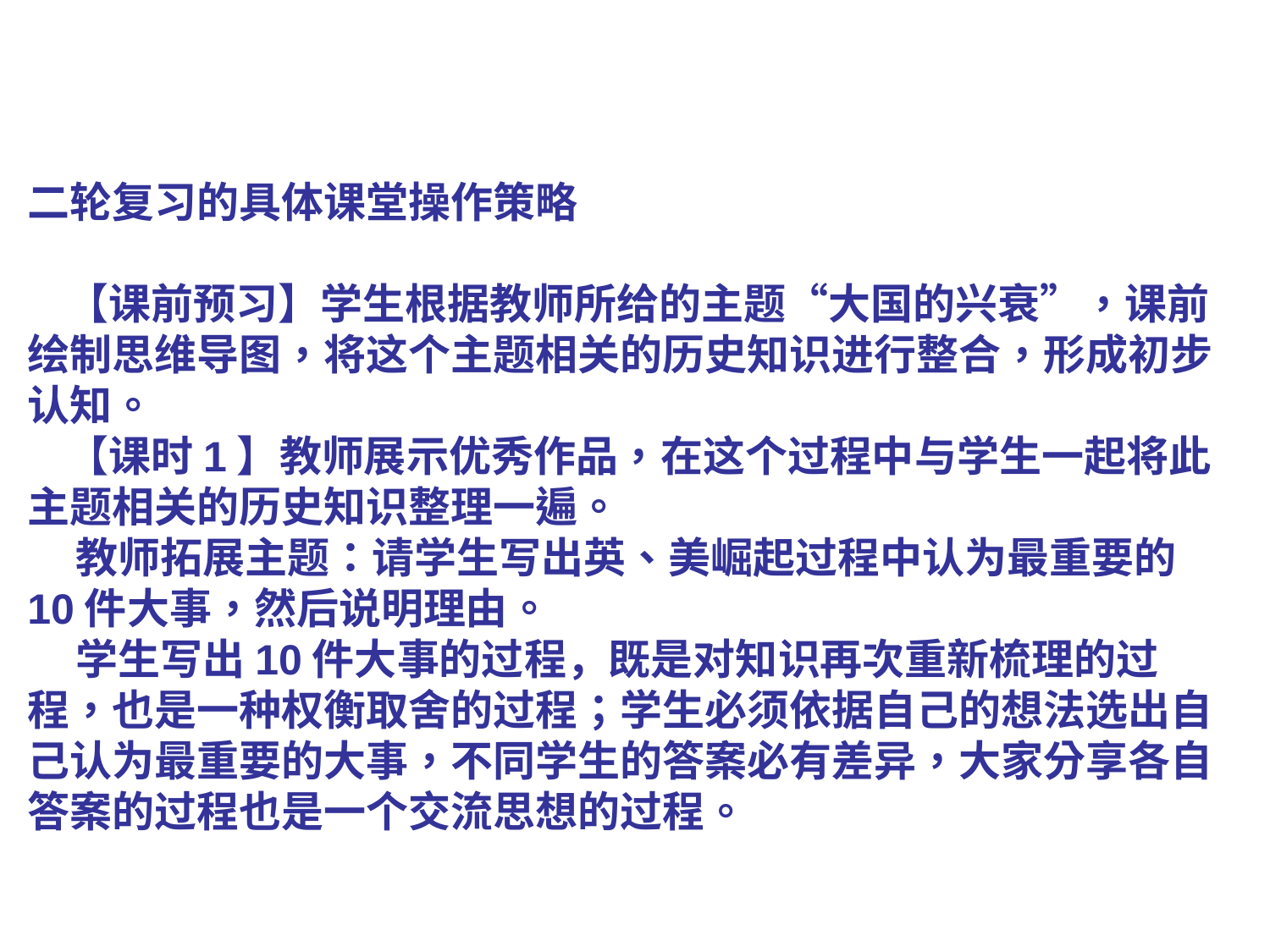

二轮复习的具体课堂操作策略

   【课前预习】学生根据教师所给的主题“大国的兴衰”，课前绘制思维导图，将这个主题相关的历史知识进行整合，形成初步认知。
   【课时1】教师展示优秀作品，在这个过程中与学生一起将此主题相关的历史知识整理一遍。
    教师拓展主题：请学生写出英、美崛起过程中认为最重要的10件大事，然后说明理由。
    学生写出10件大事的过程，既是对知识再次重新梳理的过程，也是一种权衡取舍的过程；学生必须依据自己的想法选出自己认为最重要的大事，不同学生的答案必有差异，大家分享各自答案的过程也是一个交流思想的过程。